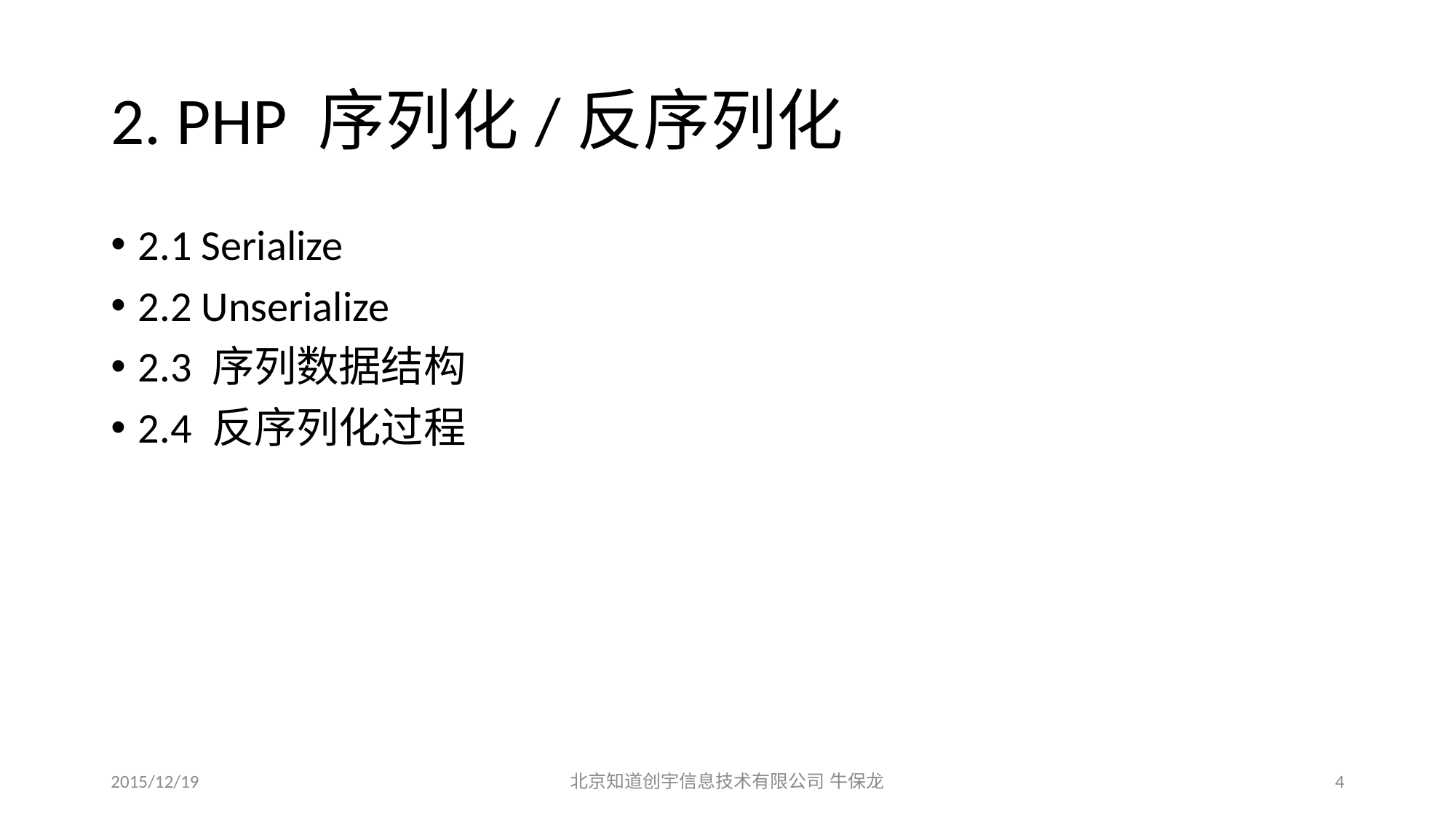

# 2. PHP 序列化/反序列化
2.1 Serialize
2.2 Unserialize
2.3 序列数据结构
2.4 反序列化过程
2015/12/19
北京知道创宇信息技术有限公司 牛保龙
4